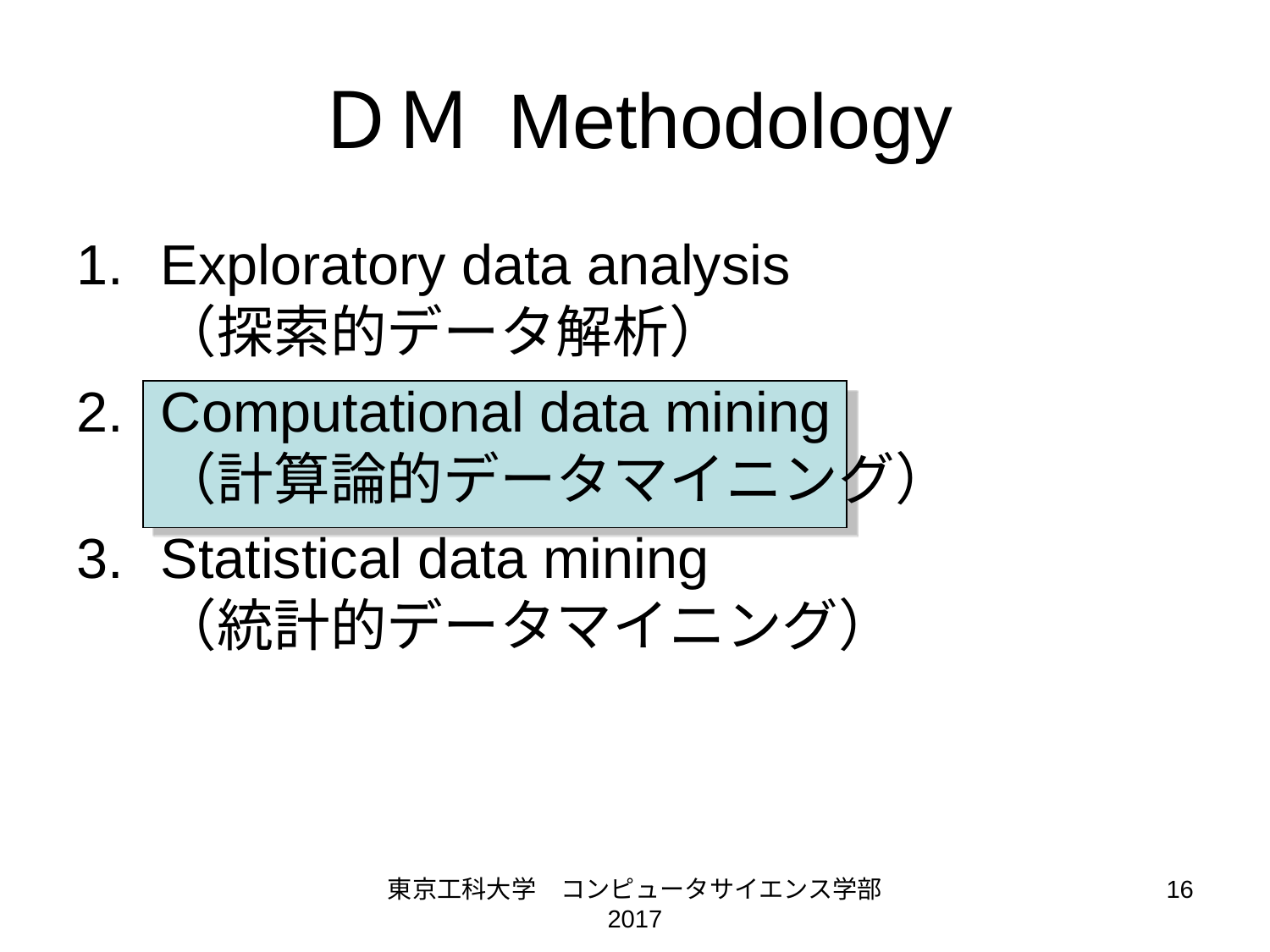

# ＤＭ Methodology
Exploratory data analysis
（探索的データ解析）
Computational data mining
（計算論的データマイニング）
Statistical data mining
（統計的データマイニング）

東京工科大学　コンピュータサイエンス学部 2017
16